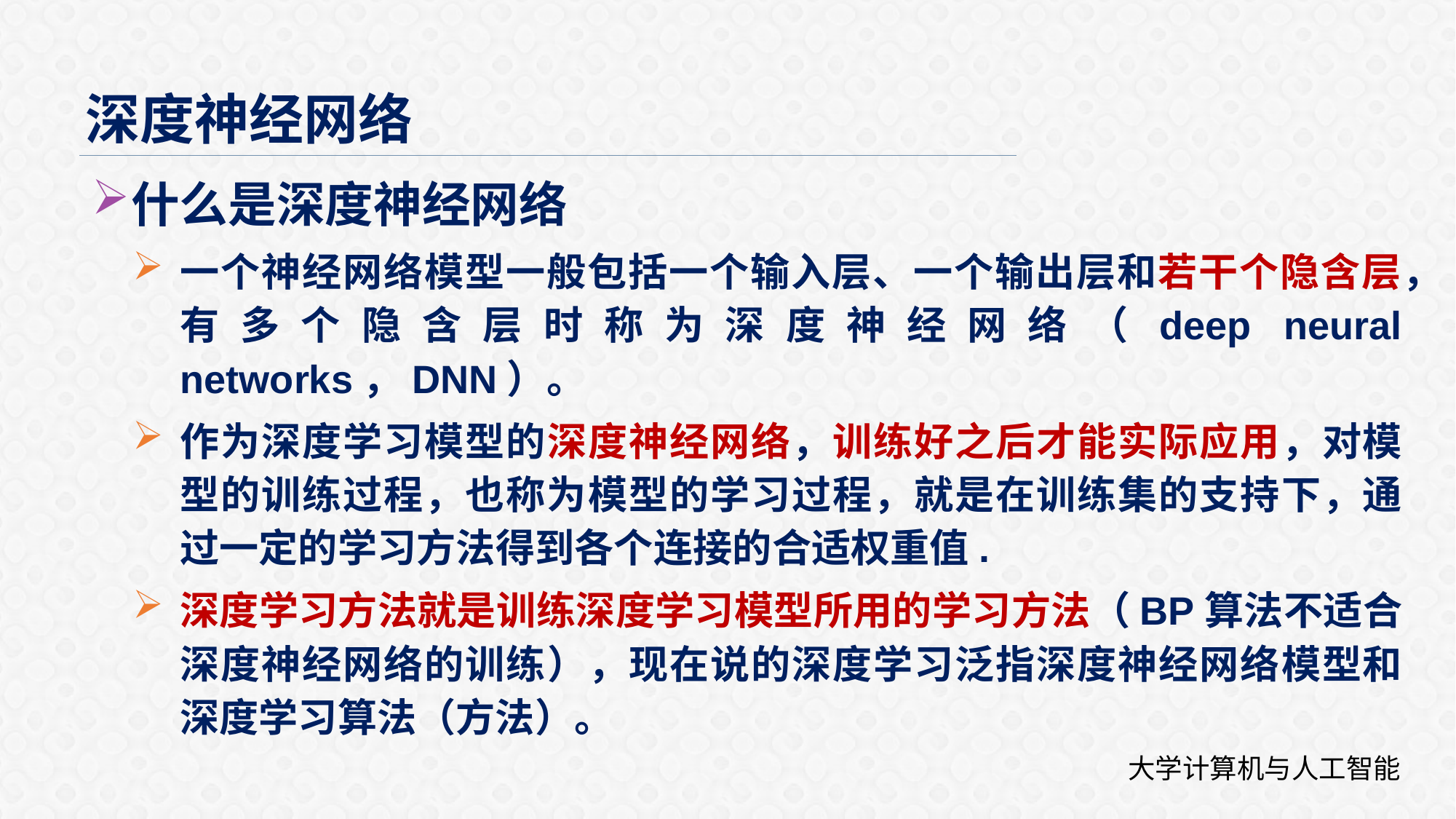

深度神经网络
什么是深度神经网络
一个神经网络模型一般包括一个输入层、一个输出层和若干个隐含层，有多个隐含层时称为深度神经网络（deep neural networks，DNN）。
作为深度学习模型的深度神经网络，训练好之后才能实际应用，对模型的训练过程，也称为模型的学习过程，就是在训练集的支持下，通过一定的学习方法得到各个连接的合适权重值.
深度学习方法就是训练深度学习模型所用的学习方法（BP算法不适合深度神经网络的训练），现在说的深度学习泛指深度神经网络模型和深度学习算法（方法）。